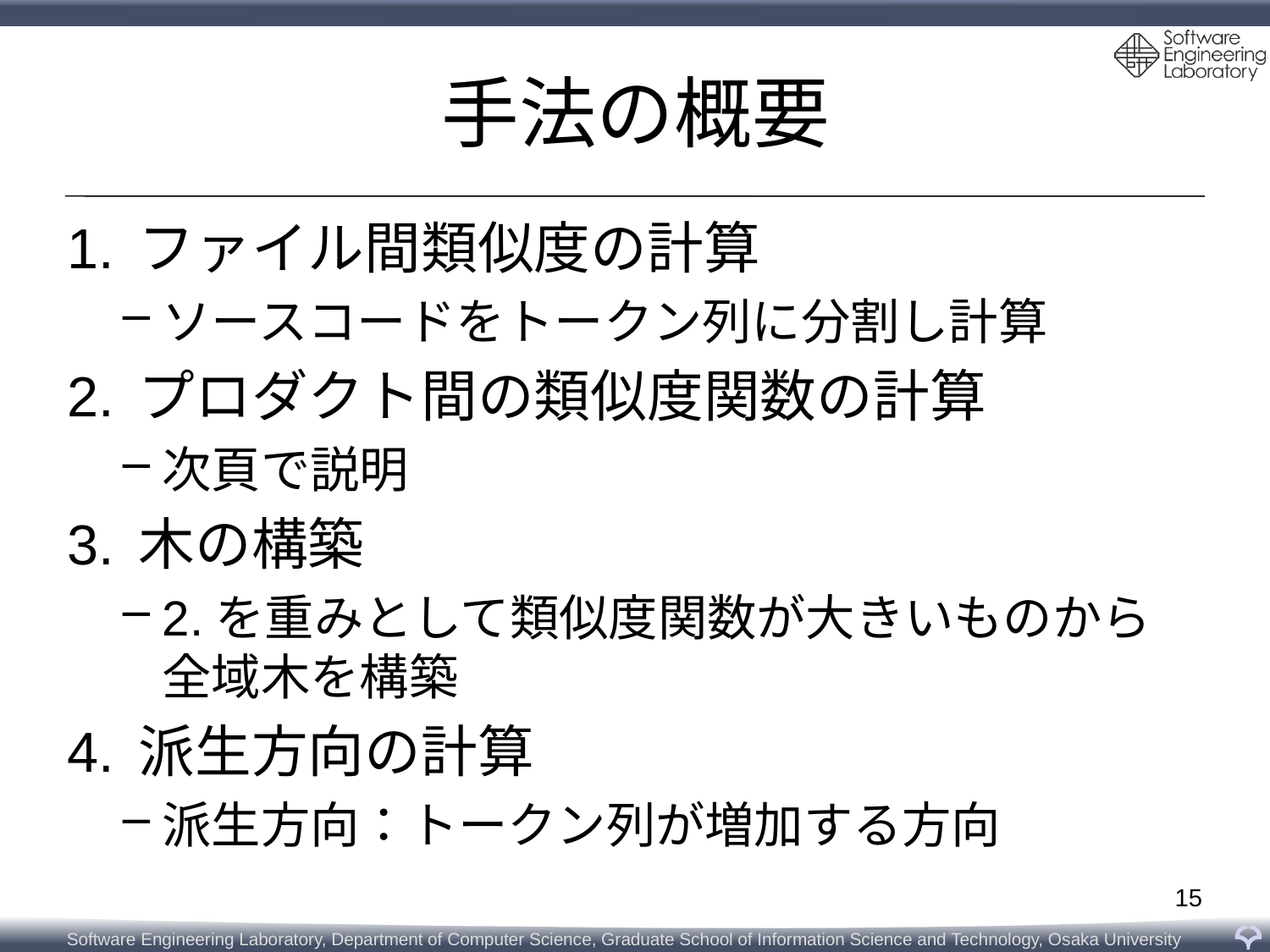

# 手法の概要
ファイル間類似度の計算
ソースコードをトークン列に分割し計算
プロダクト間の類似度関数の計算
次頁で説明
木の構築
2.を重みとして類似度関数が大きいものから
全域木を構築
派生方向の計算
派生方向：トークン列が増加する方向
15